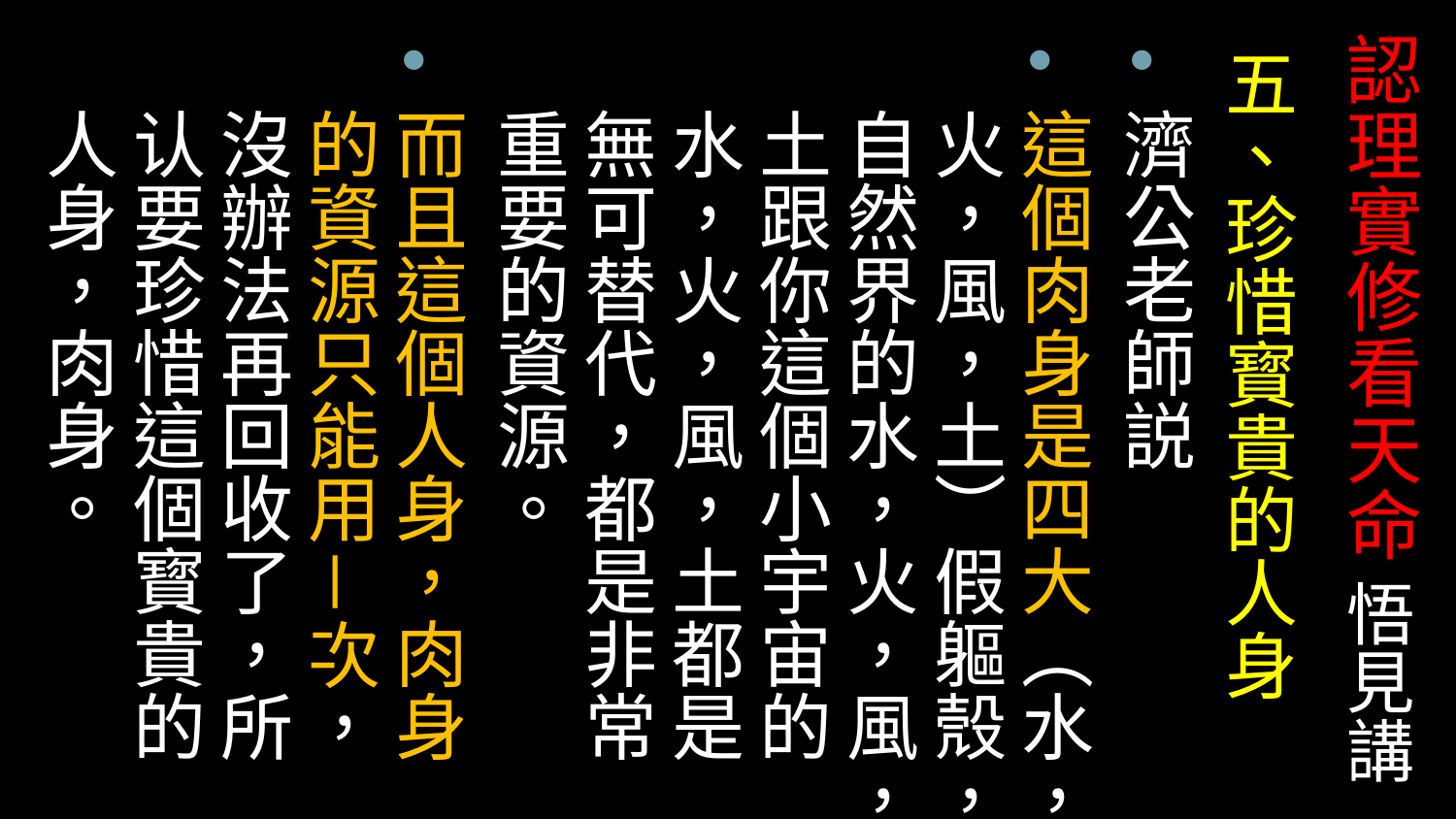

# 認理實修看天命 悟見講
五、珍惜寳貴的人身
濟公老師説
這個肉身是四大（水，火，風，土）假軀殼，自然界的水，火，風，土跟你這個小宇宙的水，火，風，土都是無可替代，都是非常重要的資源。
而且這個人身，肉身的資源只能用－次，沒辦法再回收了，所认要珍惜這個寳貴的人身，肉身。